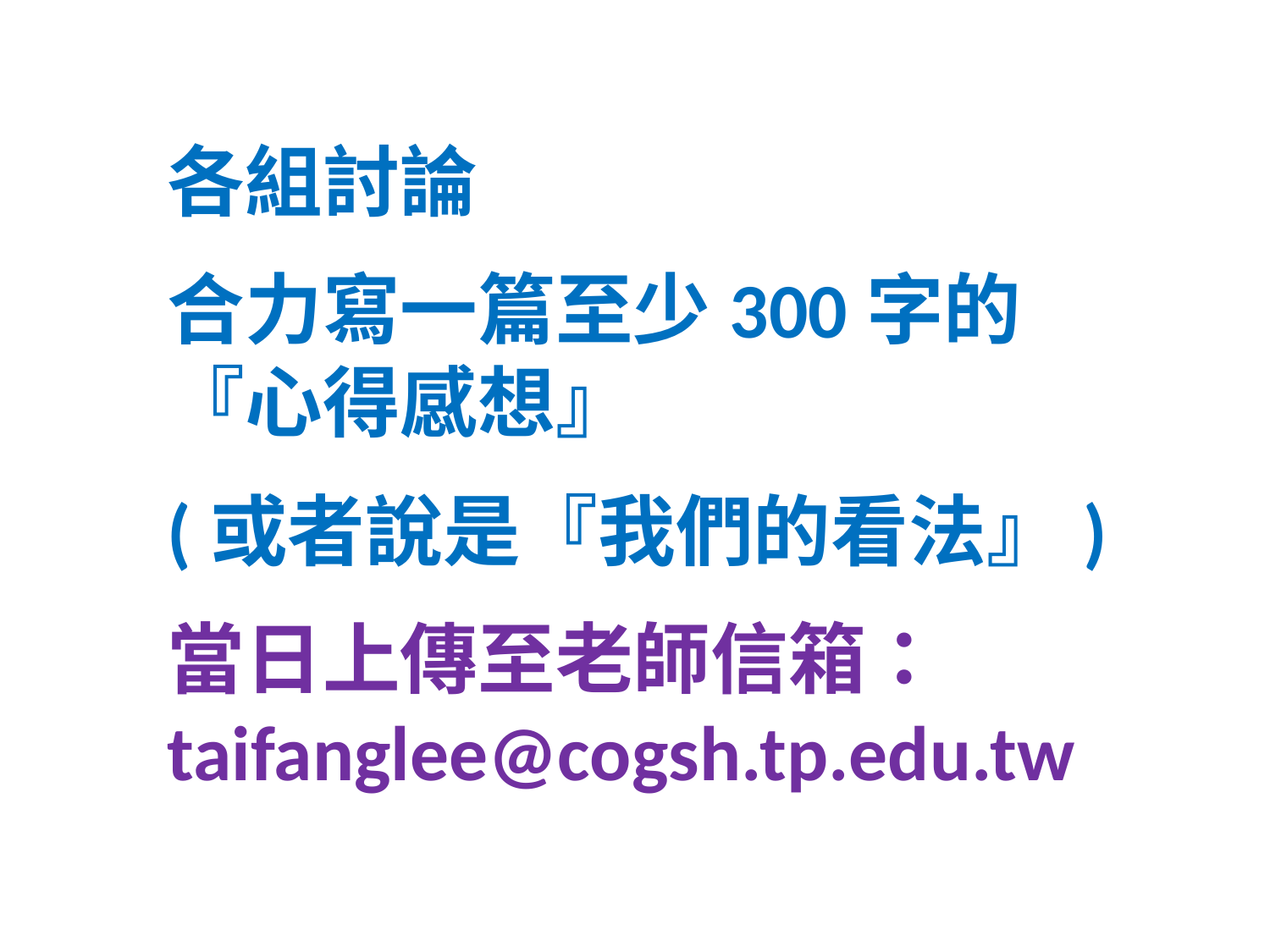

各組討論
合力寫一篇至少300字的『心得感想』
(或者說是『我們的看法』)
當日上傳至老師信箱：taifanglee@cogsh.tp.edu.tw